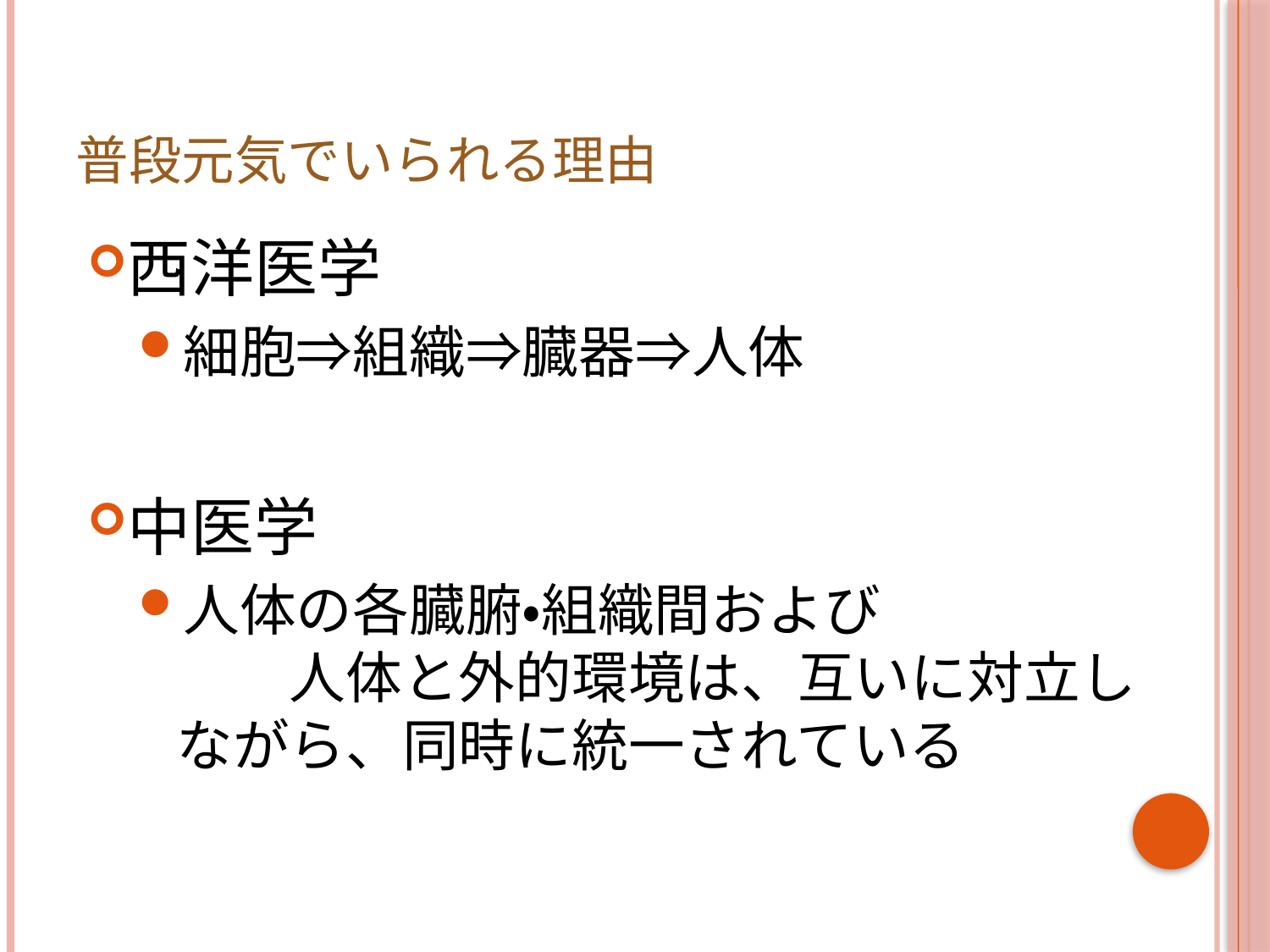

# 普段元気でいられる理由
西洋医学
細胞⇒組織⇒臓器⇒人体

中医学
人体の各臓腑・組織間および　　　　　　　人体と外的環境は、互いに対立しながら、同時に統一されている